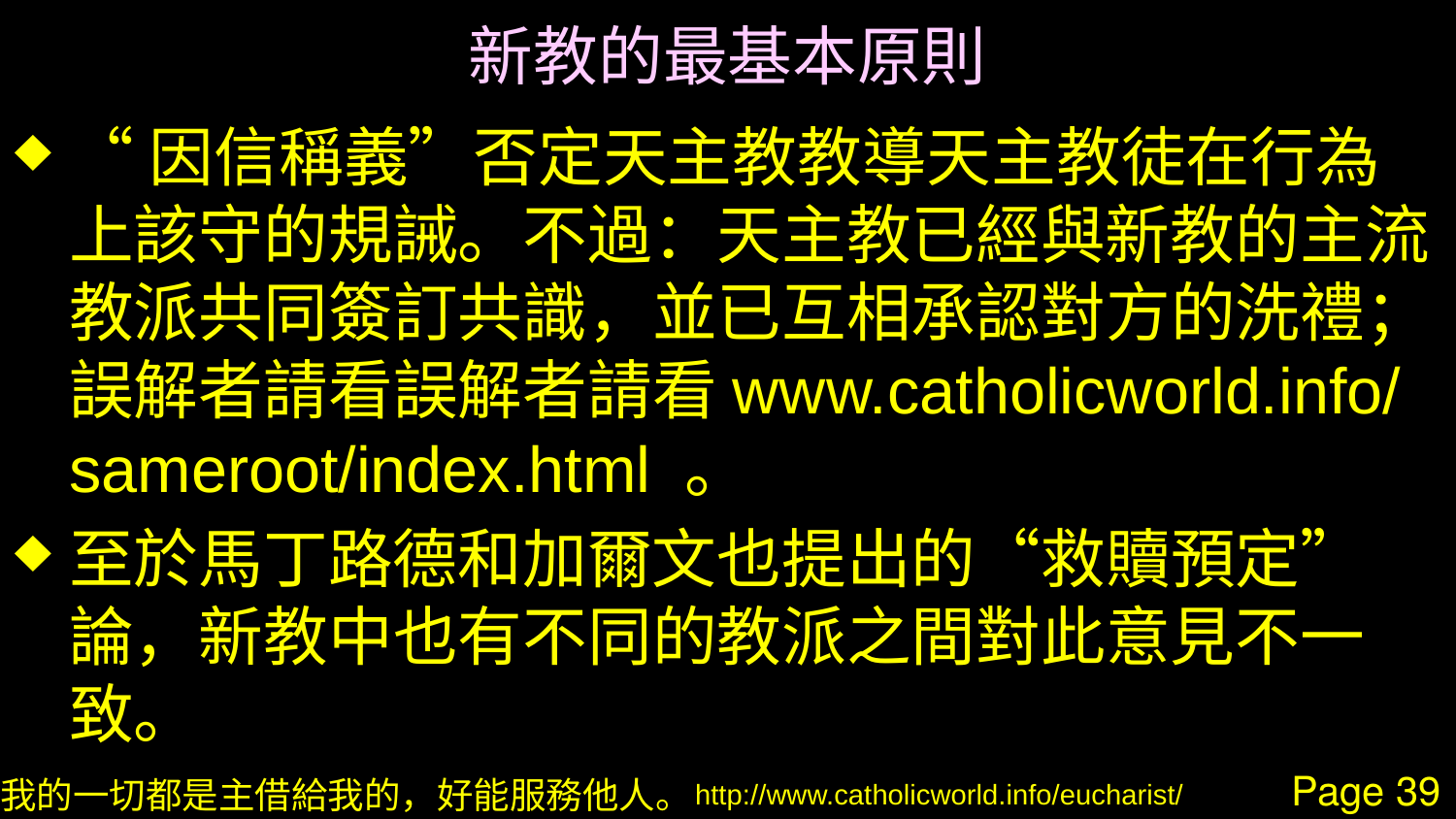

# 新教的最基本原則
“因信稱義”否定天主教教導天主教徒在行為上該守的規誡。不過：天主教已經與新教的主流教派共同簽訂共識，並已互相承認對方的洗禮；誤解者請看誤解者請看www.catholicworld.info/sameroot/index.html 。
至於馬丁路德和加爾文也提出的“救贖預定”論，新教中也有不同的教派之間對此意見不一致。